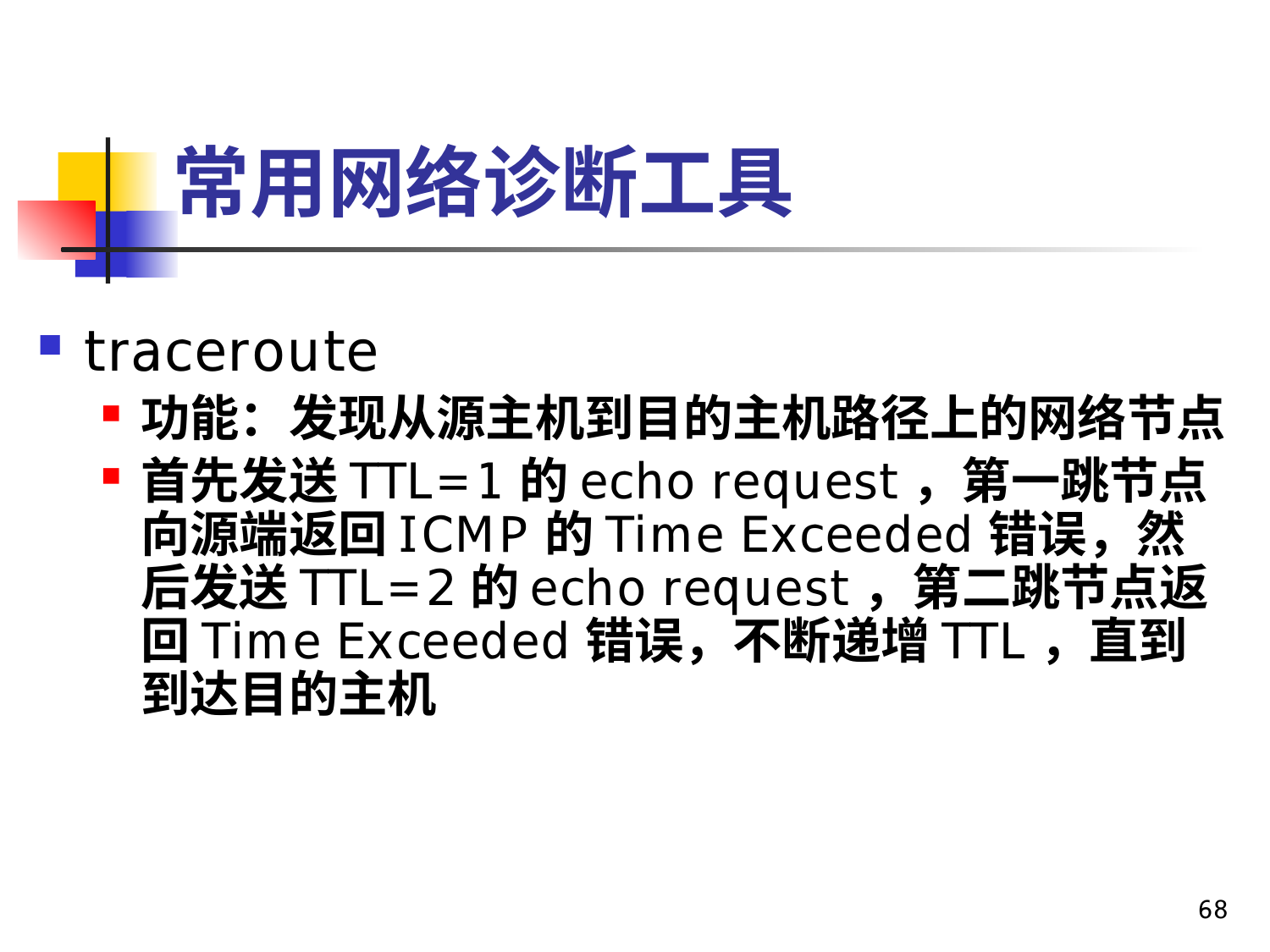

# 常用网络诊断工具
traceroute
功能：发现从源主机到目的主机路径上的网络节点
首先发送TTL=1的echo request，第一跳节点向源端返回ICMP的Time Exceeded错误，然后发送TTL=2的echo request，第二跳节点返回Time Exceeded错误，不断递增TTL，直到到达目的主机
68